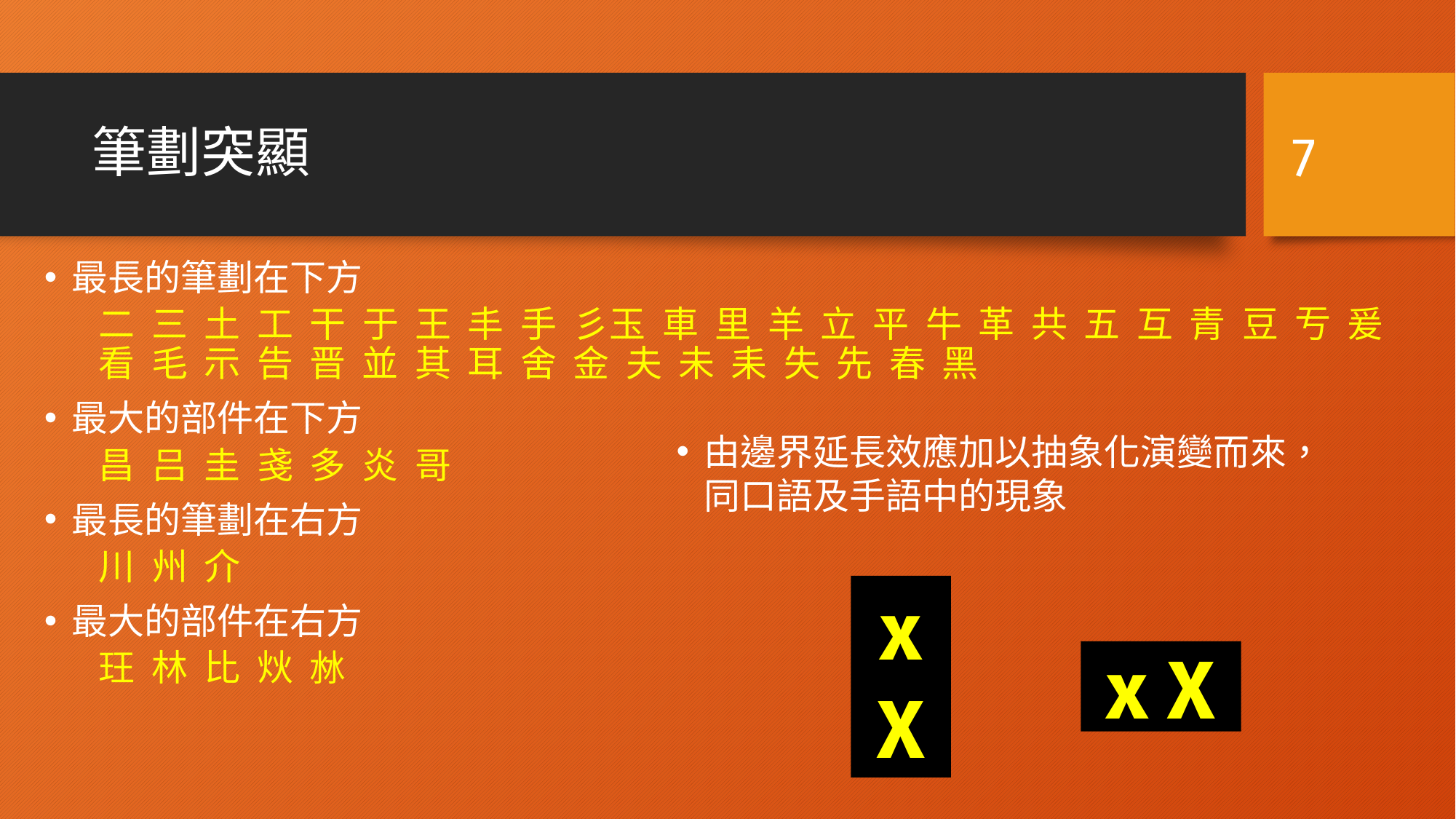

7
# 筆劃突顯
最長的筆劃在下方
二  三  土  工  干  于  王  丰  手  彡玉  車  里  羊  立  平  牛  革  共  五  互  青  豆  亐  爰  看  毛  示  告  晋  並  其  耳  舍  金  夫  未  耒  失  先  春  黑
最大的部件在下方
昌  吕  圭  戔  多  炎  哥
最長的筆劃在右方
川  州  介
最大的部件在右方
玨  林  比  炏  沝
由邊界延長效應加以抽象化演變而來，
同口語及手語中的現象
x
X
x X